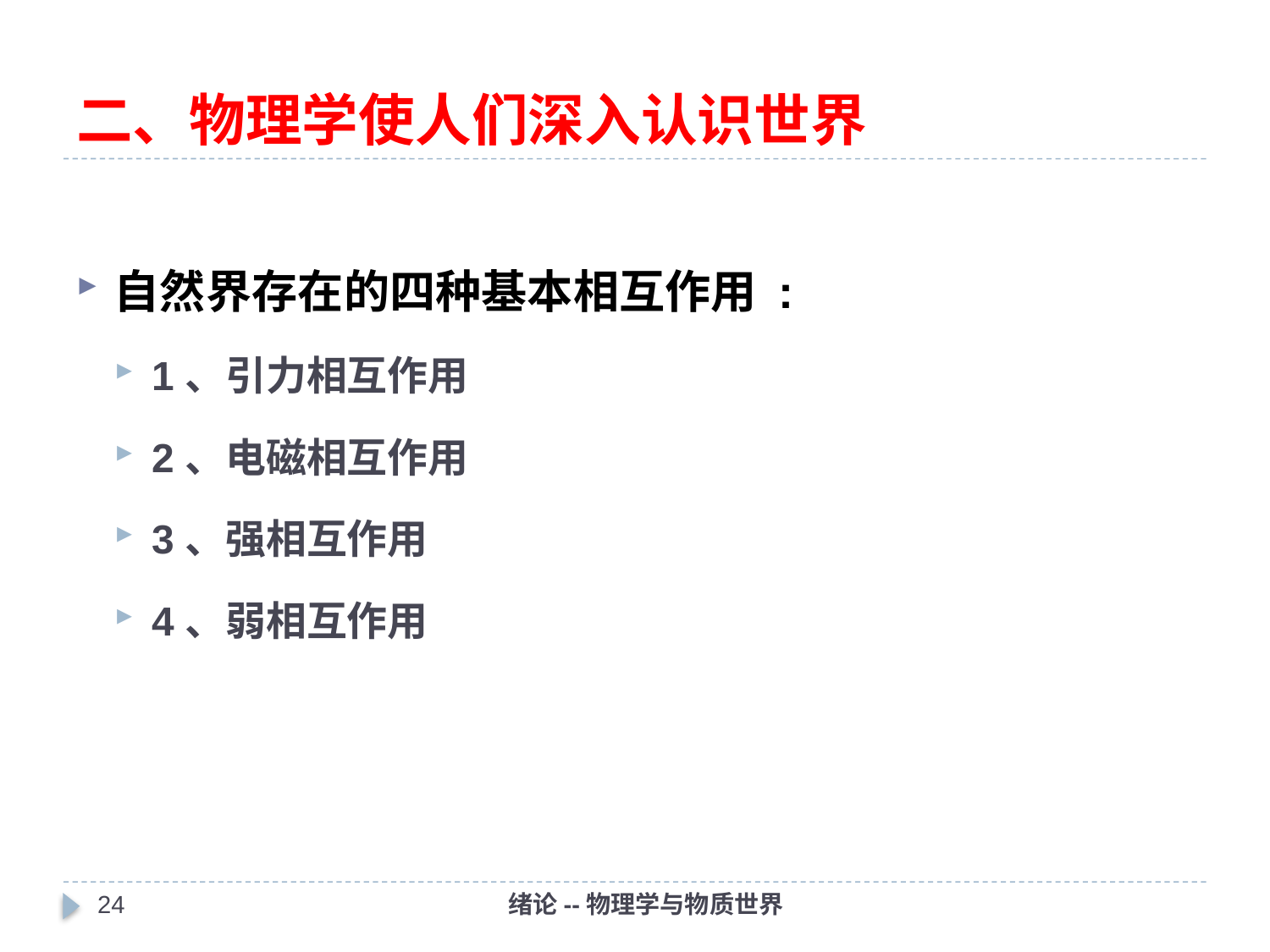

# 二、物理学使人们深入认识世界

自然界存在的四种基本相互作用 :
1、引力相互作用
2、电磁相互作用
3、强相互作用
4、弱相互作用
24
绪论--物理学与物质世界